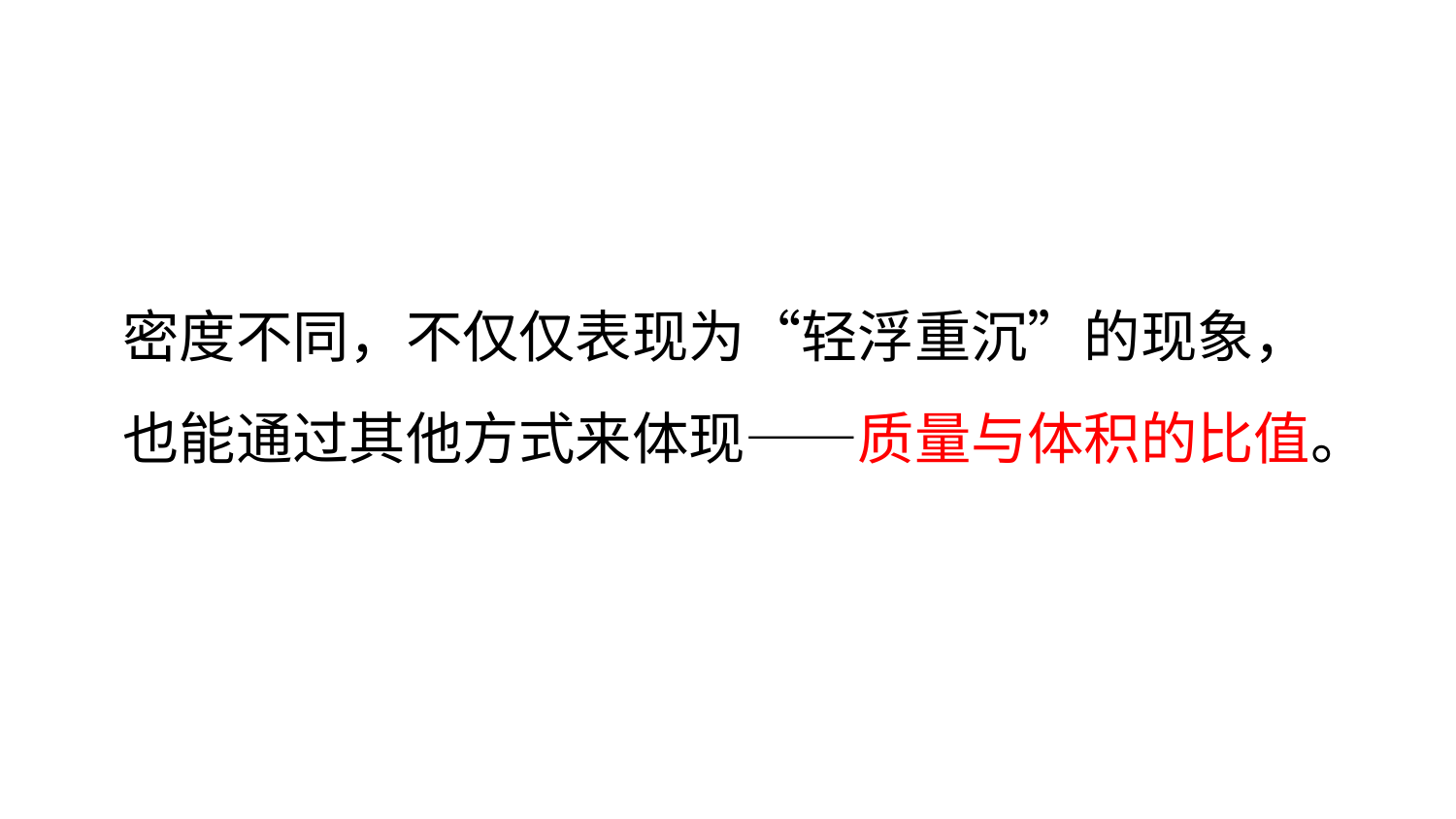

密度不同，不仅仅表现为“轻浮重沉”的现象，也能通过其他方式来体现——质量与体积的比值。